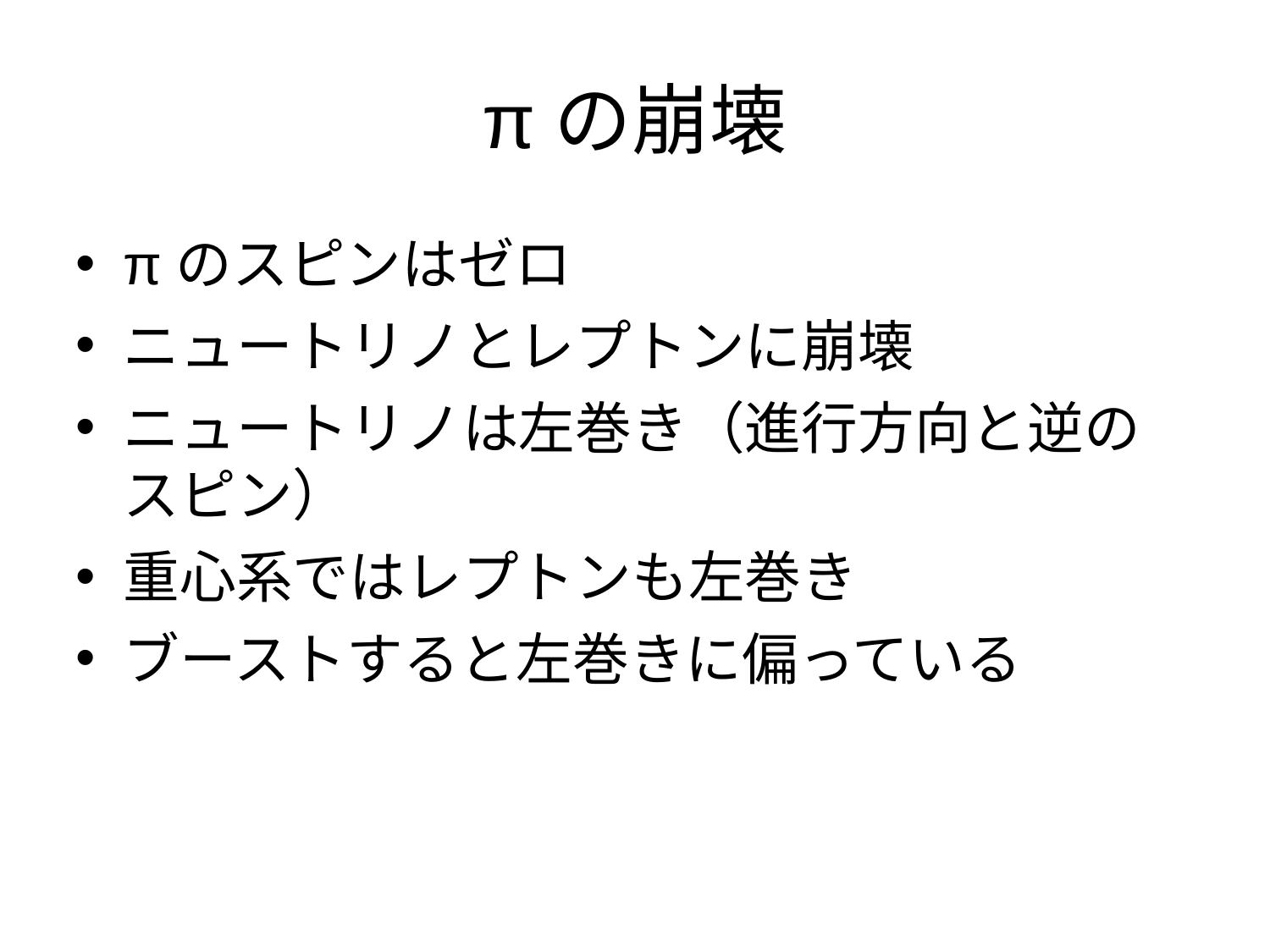

# πの崩壊
πのスピンはゼロ
ニュートリノとレプトンに崩壊
ニュートリノは左巻き（進行方向と逆のスピン）
重心系ではレプトンも左巻き
ブーストすると左巻きに偏っている